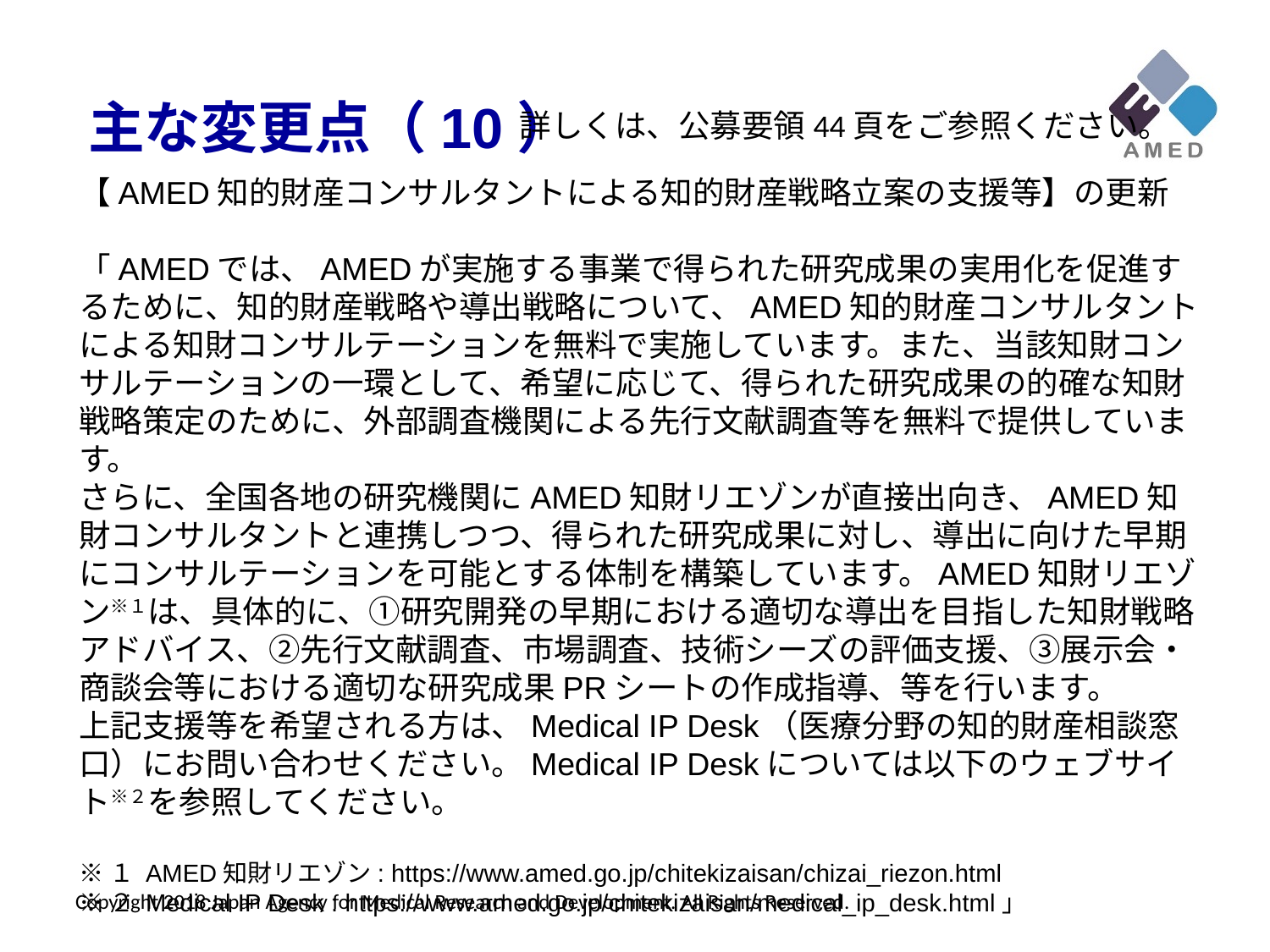

主な変更点（10）
詳しくは、公募要領44頁をご参照ください。

【AMED知的財産コンサルタントによる知的財産戦略立案の支援等】の更新

「AMEDでは、AMEDが実施する事業で得られた研究成果の実用化を促進するために、知的財産戦略や導出戦略について、AMED知的財産コンサルタントによる知財コンサルテーションを無料で実施しています。また、当該知財コンサルテーションの一環として、希望に応じて、得られた研究成果の的確な知財戦略策定のために、外部調査機関による先行文献調査等を無料で提供しています。
さらに、全国各地の研究機関にAMED知財リエゾンが直接出向き、AMED知財コンサルタントと連携しつつ、得られた研究成果に対し、導出に向けた早期にコンサルテーションを可能とする体制を構築しています。AMED知財リエゾン※１は、具体的に、①研究開発の早期における適切な導出を目指した知財戦略アドバイス、②先行文献調査、市場調査、技術シーズの評価支援、③展示会・商談会等における適切な研究成果PRシートの作成指導、等を行います。
上記支援等を希望される方は、Medical IP Desk（医療分野の知的財産相談窓口）にお問い合わせください。Medical IP Deskについては以下のウェブサイト※２を参照してください。

※１ AMED知財リエゾン: https://www.amed.go.jp/chitekizaisan/chizai_riezon.html
※２ Medical IP Desk : https://www.amed.go.jp/chitekizaisan/medical_ip_desk.html」
Copyright 2018 Japan Agency for Medical Research and Development. All Rights Reserved.